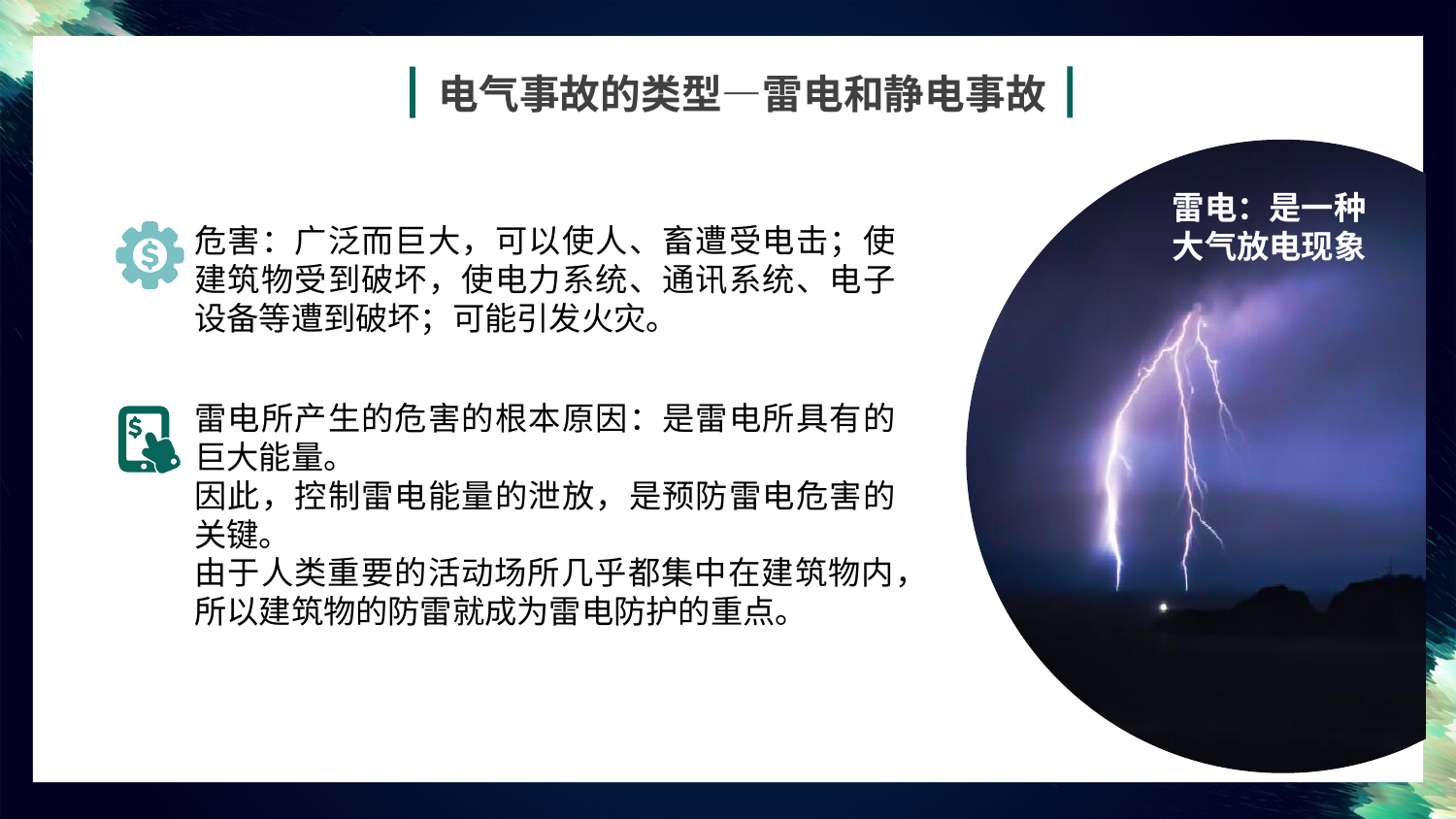

电气事故的类型—雷电和静电事故

雷电：是一种大气放电现象
危害：广泛而巨大，可以使人、畜遭受电击；使建筑物受到破坏，使电力系统、通讯系统、电子设备等遭到破坏；可能引发火灾。

雷电所产生的危害的根本原因：是雷电所具有的巨大能量。
因此，控制雷电能量的泄放，是预防雷电危害的关键。
由于人类重要的活动场所几乎都集中在建筑物内，所以建筑物的防雷就成为雷电防护的重点。